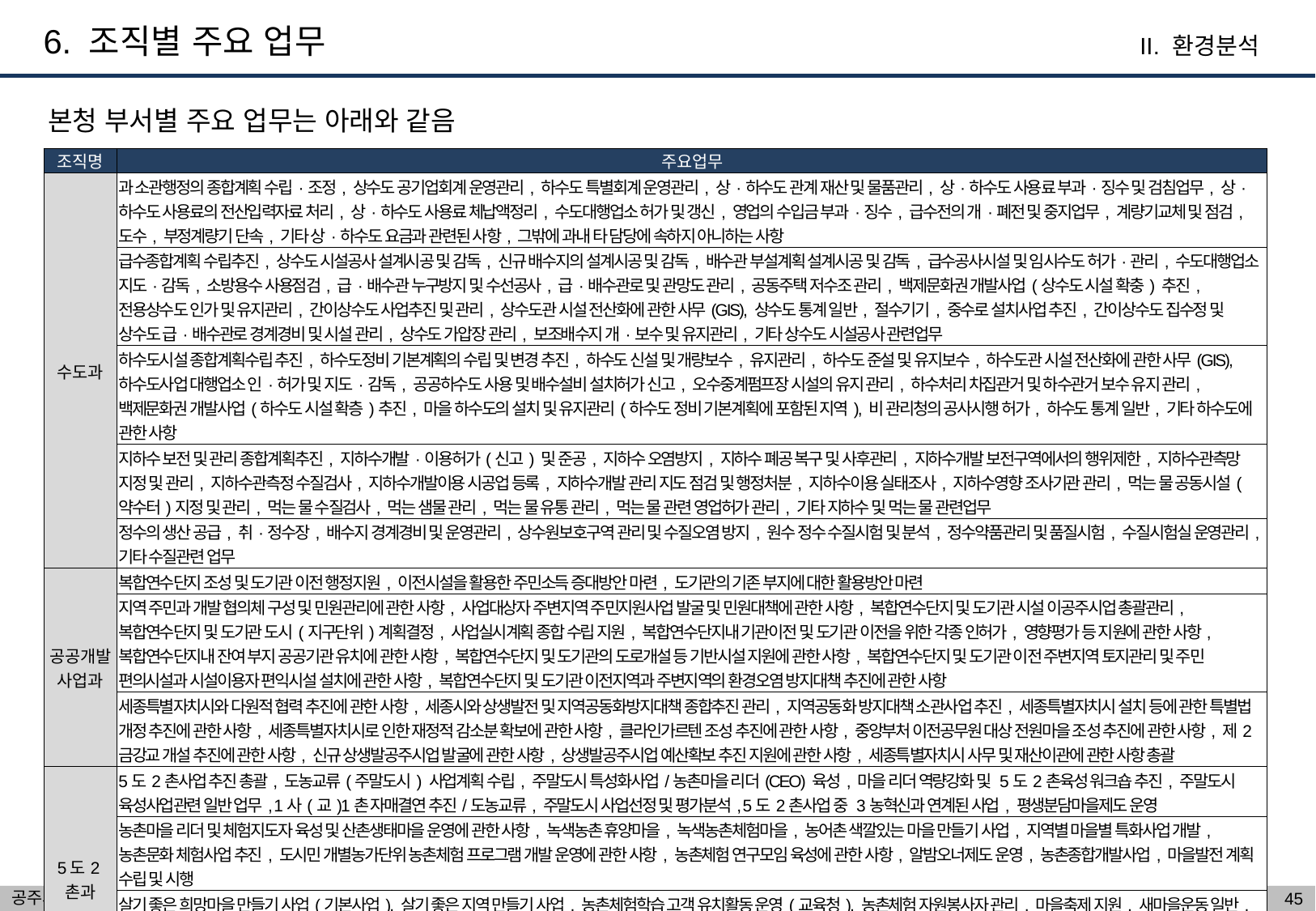

6. 조직별 주요 업무
II. 환경분석
본청 부서별 주요 업무는 아래와 같음
| 조직명 | 주요업무 |
| --- | --- |
| 수도과 | 과 소관행정의 종합계획 수립·조정, 상수도 공기업회계 운영관리, 하수도 특별회계 운영관리, 상·하수도 관계 재산 및 물품관리, 상·하수도 사용료 부과·징수 및 검침업무, 상·하수도 사용료의 전산입력자료 처리, 상·하수도 사용료 체납액정리, 수도대행업소 허가 및 갱신, 영업의 수입금 부과·징수, 급수전의 개·폐전 및 중지업무, 계량기교체 및 점검, 도수, 부정계량기 단속, 기타 상·하수도 요금과 관련된 사항, 그밖에 과내 타 담당에 속하지 아니하는 사항 |
|  | 급수종합계획 수립추진, 상수도 시설공사 설계시공 및 감독, 신규 배수지의 설계시공 및 감독, 배수관 부설계획 설계시공 및 감독, 급수공사시설 및 임시수도 허가·관리, 수도대행업소 지도·감독, 소방용수 사용점검, 급·배수관 누구방지 및 수선공사, 급·배수관로 및 관망도 관리, 공동주택 저수조 관리, 백제문화권 개발사업(상수도 시설 확충) 추진, 전용상수도 인가 및 유지관리, 간이상수도 사업추진 및 관리, 상수도관 시설 전산화에 관한 사무(GIS), 상수도 통계 일반, 절수기기, 중수로 설치사업 추진, 간이상수도 집수정 및 상수도 급·배수관로 경계경비 및 시설 관리, 상수도 가압장 관리, 보조배수지 개·보수 및 유지관리, 기타 상수도 시설공사 관련업무 |
|  | 하수도시설 종합계획수립 추진, 하수도정비 기본계획의 수립 및 변경 추진, 하수도 신설 및 개량보수, 유지관리, 하수도 준설 및 유지보수, 하수도관 시설 전산화에 관한 사무(GIS), 하수도사업 대행업소 인·허가 및 지도·감독, 공공하수도 사용 및 배수설비 설치허가 신고, 오수중계펌프장 시설의 유지 관리, 하수처리 차집관거 및 하수관거 보수 유지 관리, 백제문화권 개발사업(하수도 시설 확층)추진, 마을 하수도의 설치 및 유지관리(하수도 정비 기본계획에 포함된 지역), 비 관리청의 공사시행 허가, 하수도 통계 일반, 기타 하수도에 관한 사항 |
|  | 지하수 보전 및 관리 종합계획추진, 지하수개발·이용허가(신고) 및 준공, 지하수 오염방지, 지하수 폐공 복구 및 사후관리, 지하수개발 보전구역에서의 행위제한, 지하수관측망 지정 및 관리, 지하수관측정 수질검사, 지하수개발이용 시공업 등록, 지하수개발 관리 지도 점검 및 행정처분, 지하수이용 실태조사, 지하수영향 조사기관 관리, 먹는 물 공동시설(약수터)지정 및 관리, 먹는 물 수질검사, 먹는 샘물 관리, 먹는 물 유통 관리, 먹는 물 관련 영업허가 관리, 기타 지하수 및 먹는 물 관련업무 |
|  | 정수의 생산 공급, 취·정수장, 배수지 경계경비 및 운영관리, 상수원보호구역 관리 및 수질오염 방지, 원수 정수 수질시험 및 분석, 정수약품관리 및 품질시험, 수질시험실 운영관리, 기타 수질관련 업무 |
| 공공개발사업과 | 복합연수단지 조성 및 도기관 이전 행정지원, 이전시설을 활용한 주민소득 증대방안 마련, 도기관의 기존 부지에 대한 활용방안 마련 |
|  | 지역 주민과 개발 협의체 구성 및 민원관리에 관한 사항, 사업대상자 주변지역 주민지원사업 발굴 및 민원대책에 관한 사항, 복합연수단지 및 도기관 시설 이공주시업 총괄관리, 복합연수단지 및 도기관 도시(지구단위)계획결정, 사업실시계획 종합 수립 지원, 복합연수단지내 기관이전 및 도기관 이전을 위한 각종 인허가, 영향평가 등 지원에 관한 사항, 복합연수단지내 잔여 부지 공공기관 유치에 관한 사항, 복합연수단지 및 도기관의 도로개설 등 기반시설 지원에 관한 사항, 복합연수단지 및 도기관 이전 주변지역 토지관리 및 주민 편의시설과 시설이용자 편익시설 설치에 관한 사항, 복합연수단지 및 도기관 이전지역과 주변지역의 환경오염 방지대책 추진에 관한 사항 |
|  | 세종특별자치시와 다원적 협력 추진에 관한 사항, 세종시와 상생발전 및 지역공동화방지대책 종합추진 관리, 지역공동화 방지대책 소관사업 추진, 세종특별자치시 설치 등에 관한 특별법 개정 추진에 관한 사항, 세종특별자치시로 인한 재정적 감소분 확보에 관한 사항, 클라인가르텐 조성 추진에 관한 사항, 중앙부처 이전공무원 대상 전원마을 조성 추진에 관한 사항, 제2금강교 개설 추진에 관한 사항, 신규 상생발공주시업 발굴에 관한 사항, 상생발공주시업 예산확보 추진 지원에 관한 사항, 세종특별자치시 사무 및 재산이관에 관한 사항 총괄 |
| 5도2촌과 | 5도2촌사업 추진 총괄, 도농교류(주말도시) 사업계획 수립, 주말도시 특성화사업/농촌마을 리더(CEO) 육성, 마을 리더 역량강화 및 5도2촌육성 워크숍 추진, 주말도시 육성사업관련 일반 업무, 1사(교)1촌 자매결연 추진/도농교류, 주말도시 사업선정 및 평가분석, 5도2촌사업 중 3농혁신과 연계된 사업, 평생분담마을제도 운영 |
|  | 농촌마을 리더 및 체험지도자 육성 및 산촌생태마을 운영에 관한 사항, 녹색농촌 휴양마을, 녹색농촌체험마을, 농어촌 색깔있는 마을 만들기 사업, 지역별 마을별 특화사업 개발, 농촌문화 체험사업 추진, 도시민 개별농가단위 농촌체험 프로그램 개발 운영에 관한 사항, 농촌체험 연구모임 육성에 관한 사항, 알밤오너제도 운영, 농촌종합개발사업, 마을발전 계획 수립 및 시행 |
|  | 살기 좋은 희망마을 만들기 사업(기본사업), 살기 좋은 지역 만들기 사업, 농촌체험학습 고객 유치활동 운영(교육청), 농촌체험 자원봉사자 관리, 마을축제 지원, 새마을운동 일반, 새마을, 바르게 살기 단체 육성지원, 새마을 금고 육성지원, 충효예 교실 운영, 충남 정신운동 사업 등 |
|  | 5도2촌 사업 관련 지역마케팅 홍보 총괄, 온라인 시스템을 통한 5도2촌 및 3농 혁신 사업 개발 및 추진, 사이버(고맛나루)장터 관리 운영에 관한 사항, 사이버(고맛나루)장터 입점자 및 제품관리, 유통관리, 고객관리에 관한 사항, 사이버 공주 시민관리에 관한 사항, 사이버 공주 시민 확충, 가맹업소관리, 여행코스 관리 등에 관한 사항, 여름캠프 |